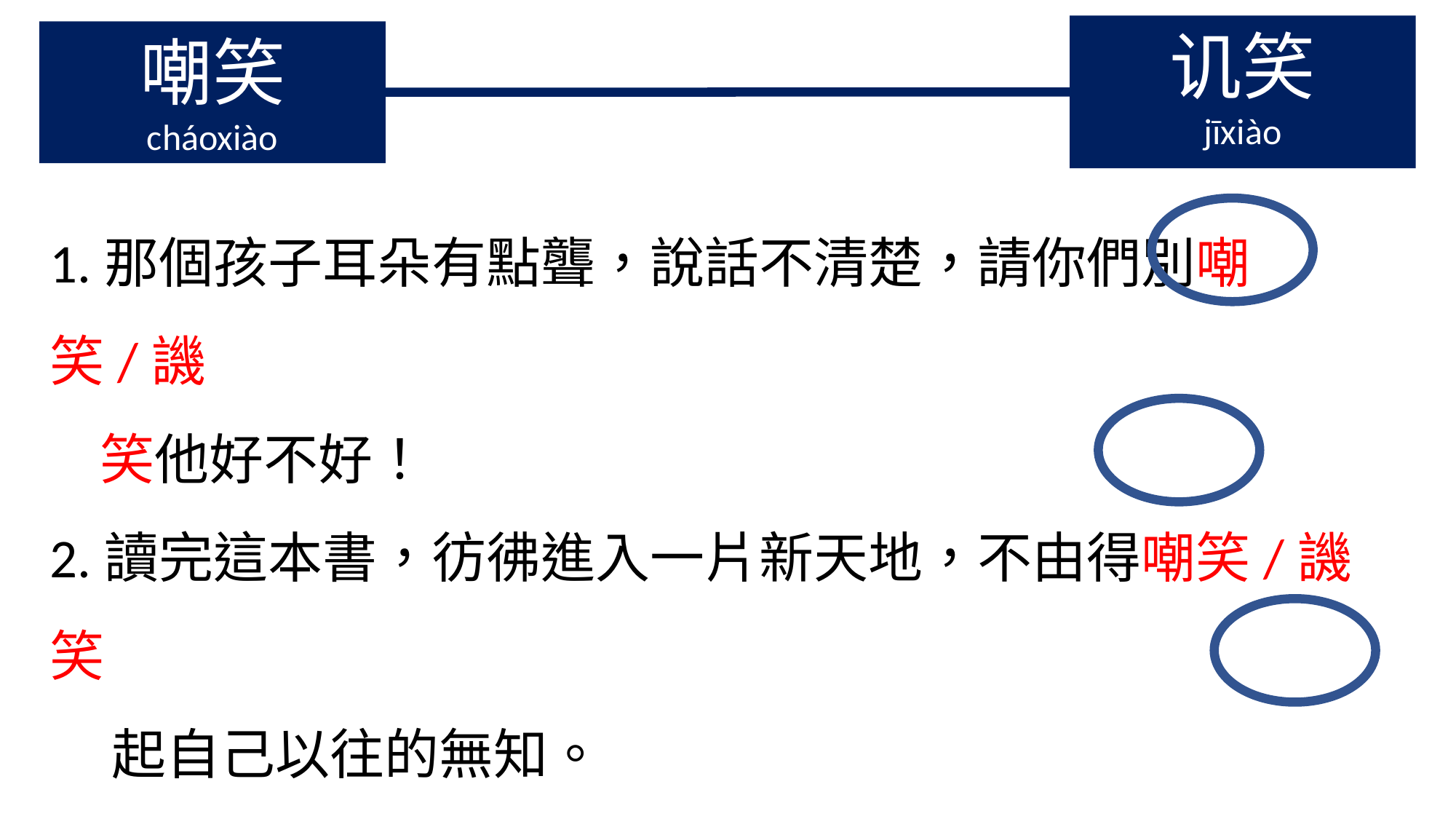

讥笑
jīxiào

嘲笑
cháoxiào
1.那個孩子耳朵有點聾，說話不清楚，請你們別嘲笑/譏
   笑他好不好！
2.讀完這本書，彷彿進入一片新天地，不由得嘲笑/譏笑
    起自己以往的無知。
3.因為他常常不懂裝懂，所以有時候大家免不了要嘲笑/
   譏笑他幾句，提醒他改正自己的毛病。